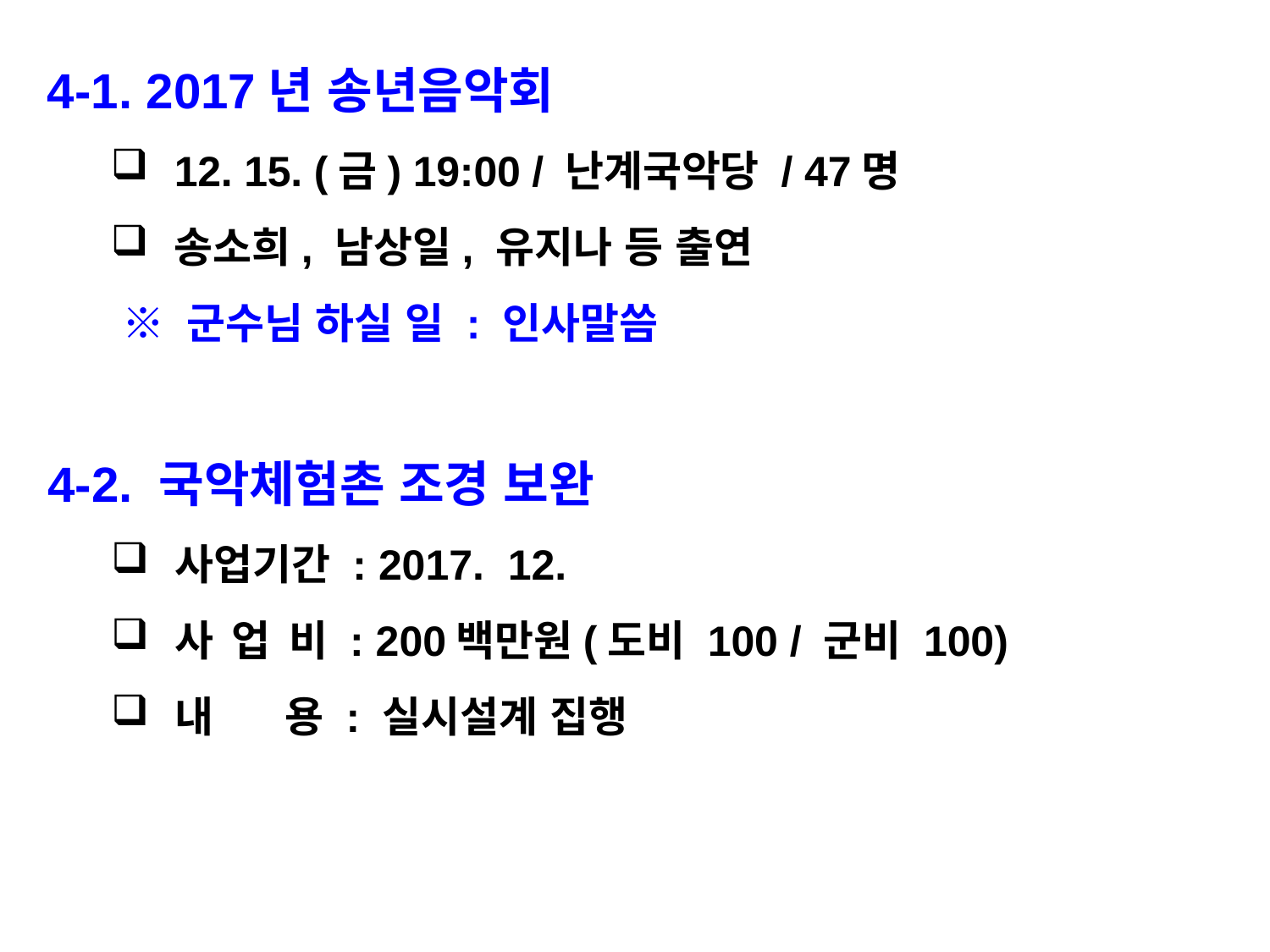

4-1. 2017년 송년음악회
12. 15. (금) 19:00 / 난계국악당 / 47명
송소희, 남상일, 유지나 등 출연
 ※ 군수님 하실 일 : 인사말씀

4-2. 국악체험촌 조경 보완
사업기간 : 2017.  12.
사 업 비 : 200백만원(도비 100 / 군비 100)
내      용 : 실시설계 집행